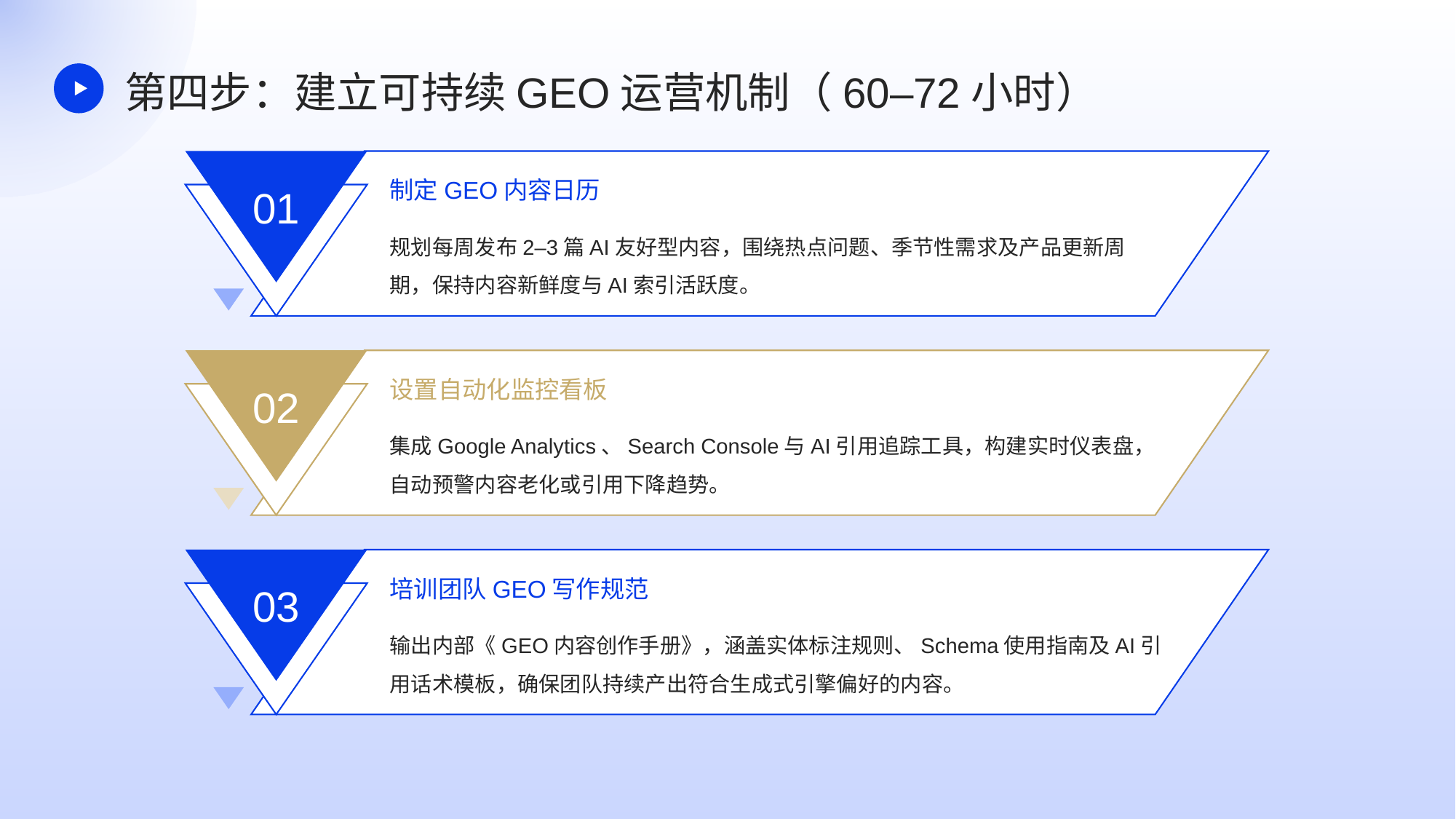

第四步：建立可持续GEO运营机制（60–72小时）

01
制定GEO内容日历

规划每周发布2–3篇AI友好型内容，围绕热点问题、季节性需求及产品更新周期，保持内容新鲜度与AI索引活跃度。

02
设置自动化监控看板

集成Google Analytics、Search Console与AI引用追踪工具，构建实时仪表盘，自动预警内容老化或引用下降趋势。

03
培训团队GEO写作规范

输出内部《GEO内容创作手册》，涵盖实体标注规则、Schema使用指南及AI引用话术模板，确保团队持续产出符合生成式引擎偏好的内容。